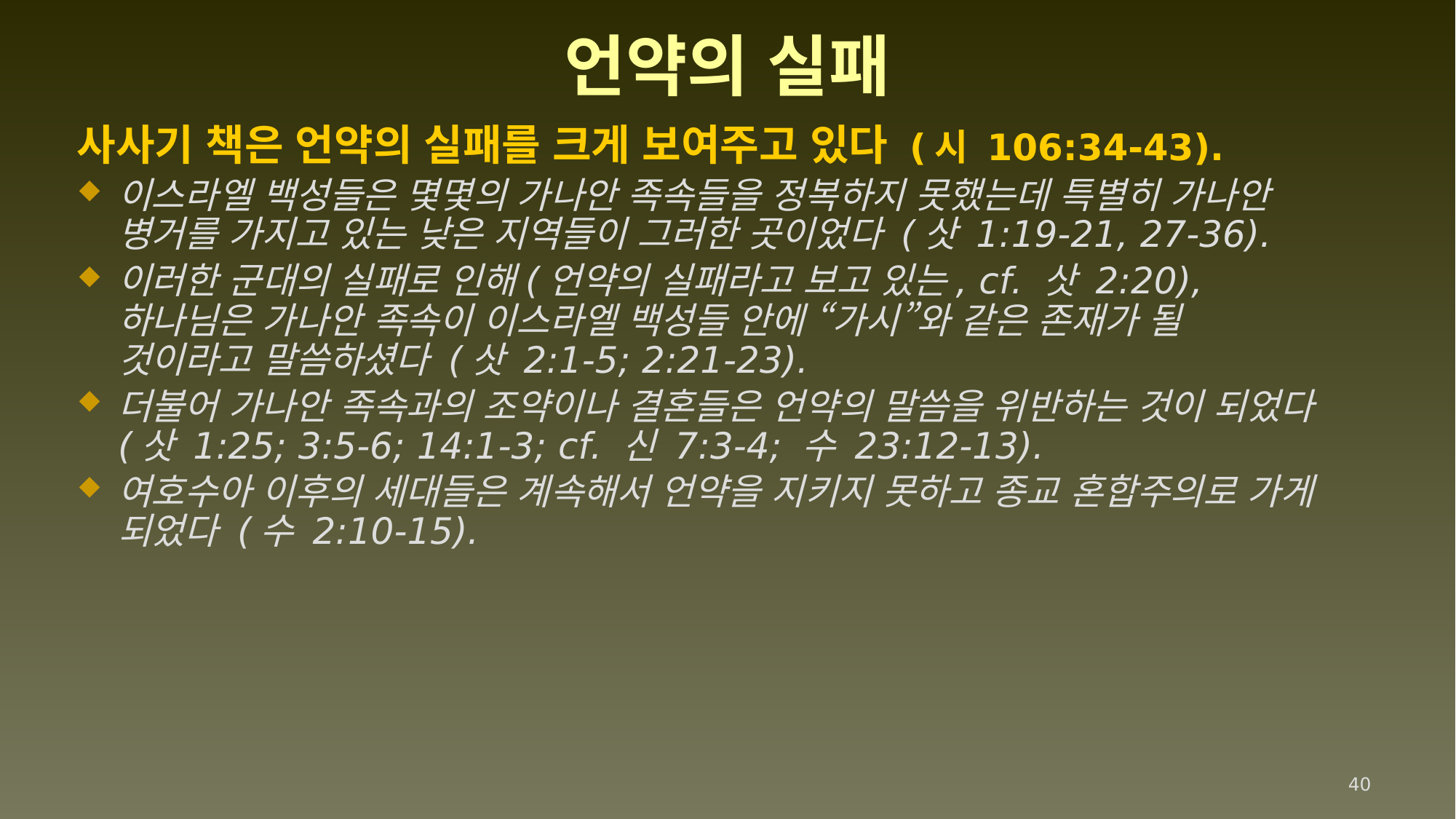

# 언약의 실패
사사기 책은 언약의 실패를 크게 보여주고 있다 (시 106:34-43).
이스라엘 백성들은 몇몇의 가나안 족속들을 정복하지 못했는데 특별히 가나안 병거를 가지고 있는 낮은 지역들이 그러한 곳이었다 (삿 1:19-21, 27-36).
이러한 군대의 실패로 인해(언약의 실패라고 보고 있는, cf. 삿 2:20), 하나님은 가나안 족속이 이스라엘 백성들 안에 “가시”와 같은 존재가 될 것이라고 말씀하셨다 (삿 2:1-5; 2:21-23).
더불어 가나안 족속과의 조약이나 결혼들은 언약의 말씀을 위반하는 것이 되었다 (삿 1:25; 3:5-6; 14:1-3; cf. 신 7:3-4; 수 23:12-13).
여호수아 이후의 세대들은 계속해서 언약을 지키지 못하고 종교 혼합주의로 가게 되었다 (수 2:10-15).
40